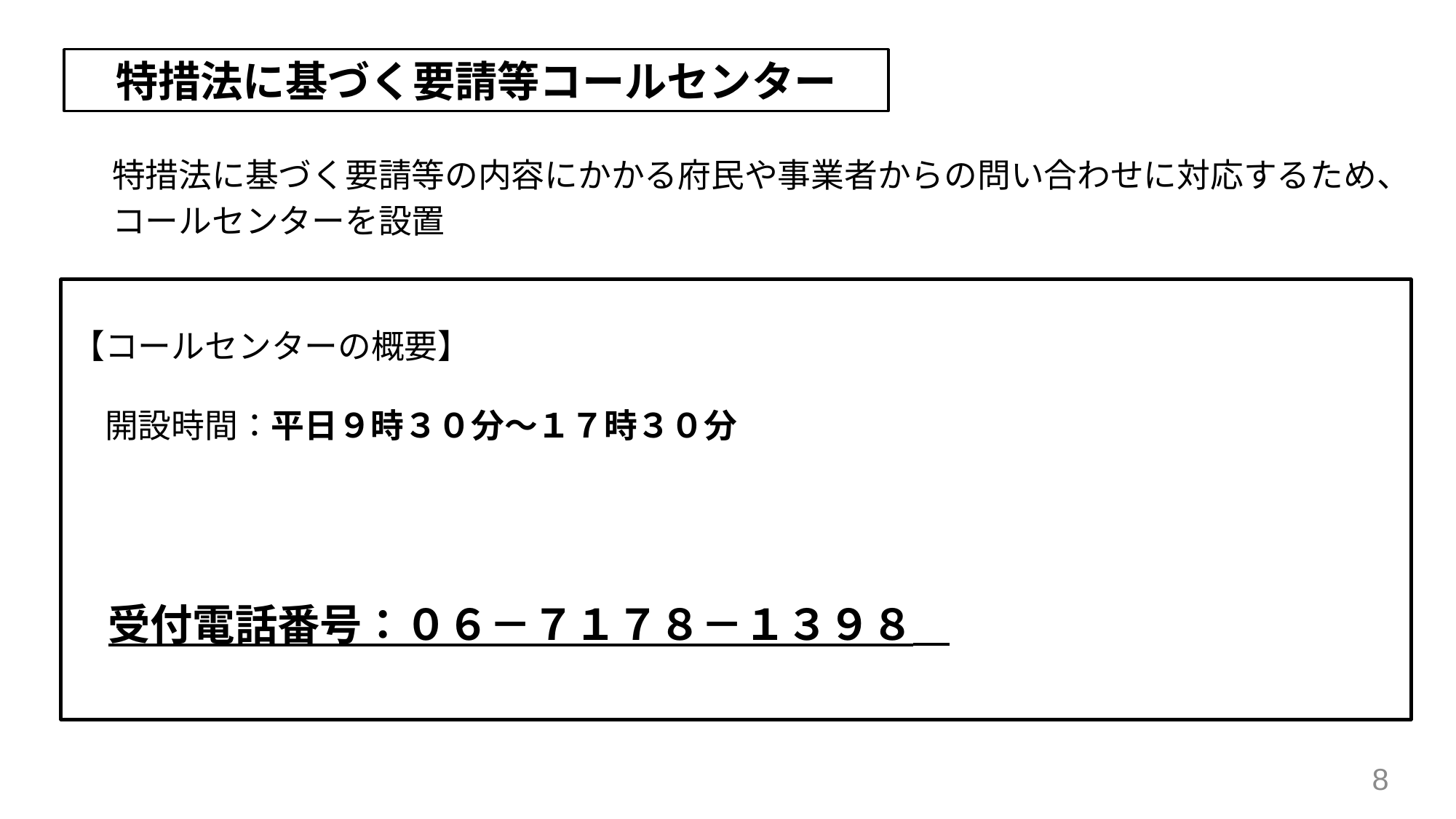

特措法に基づく要請等コールセンター
特措法に基づく要請等の内容にかかる府民や事業者からの問い合わせに対応するため、コールセンターを設置

【コールセンターの概要】

　開設時間：平日９時３０分～１７時３０分

　受付電話番号：０６－７１７８－１３９８

8